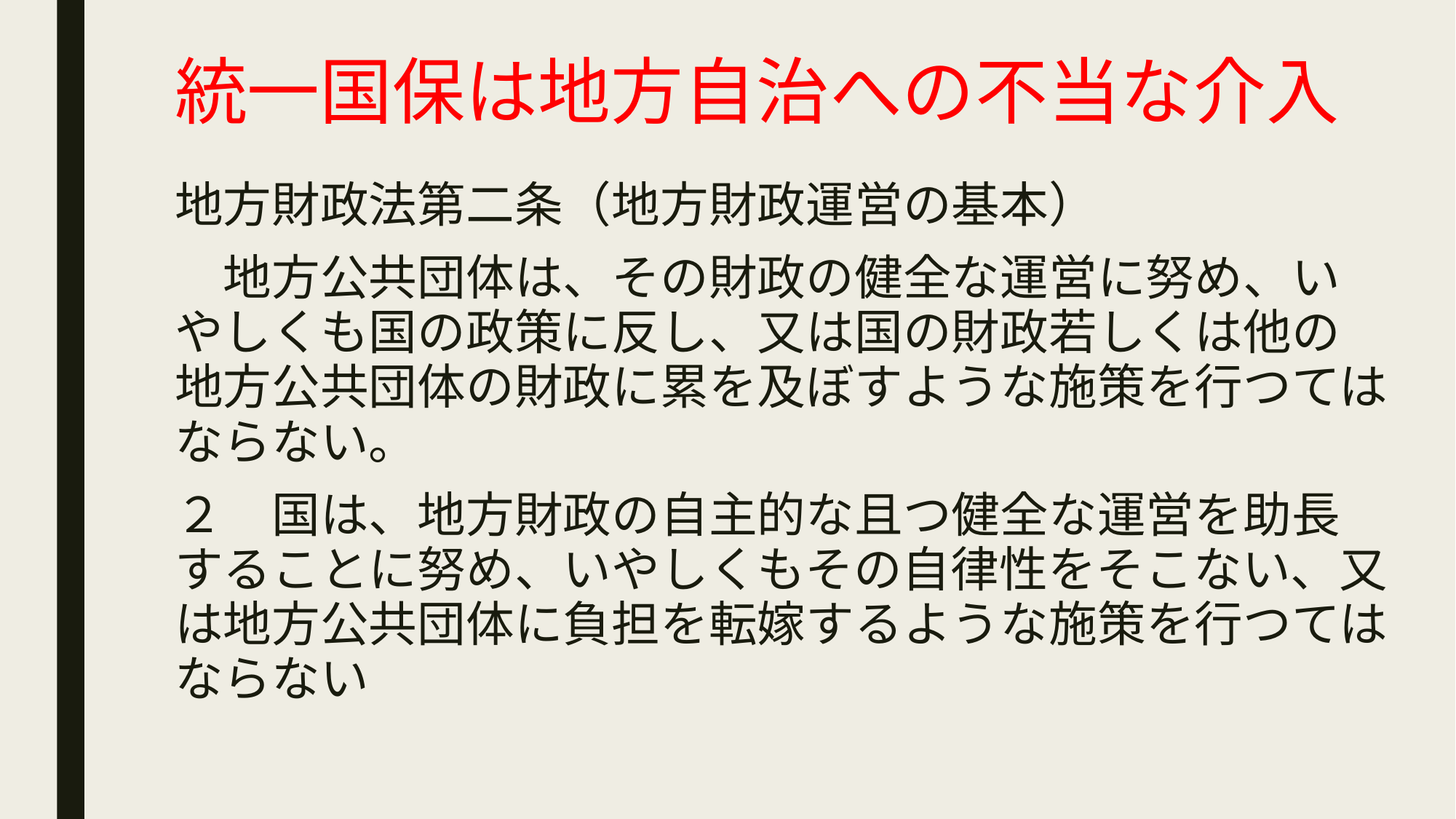

# 統一国保は地方自治への不当な介入
地方財政法第二条（地方財政運営の基本）
　地方公共団体は、その財政の健全な運営に努め、いやしくも国の政策に反し、又は国の財政若しくは他の地方公共団体の財政に累を及ぼすような施策を行つてはならない。
２　国は、地方財政の自主的な且つ健全な運営を助長することに努め、いやしくもその自律性をそこない、又は地方公共団体に負担を転嫁するような施策を行つてはならない